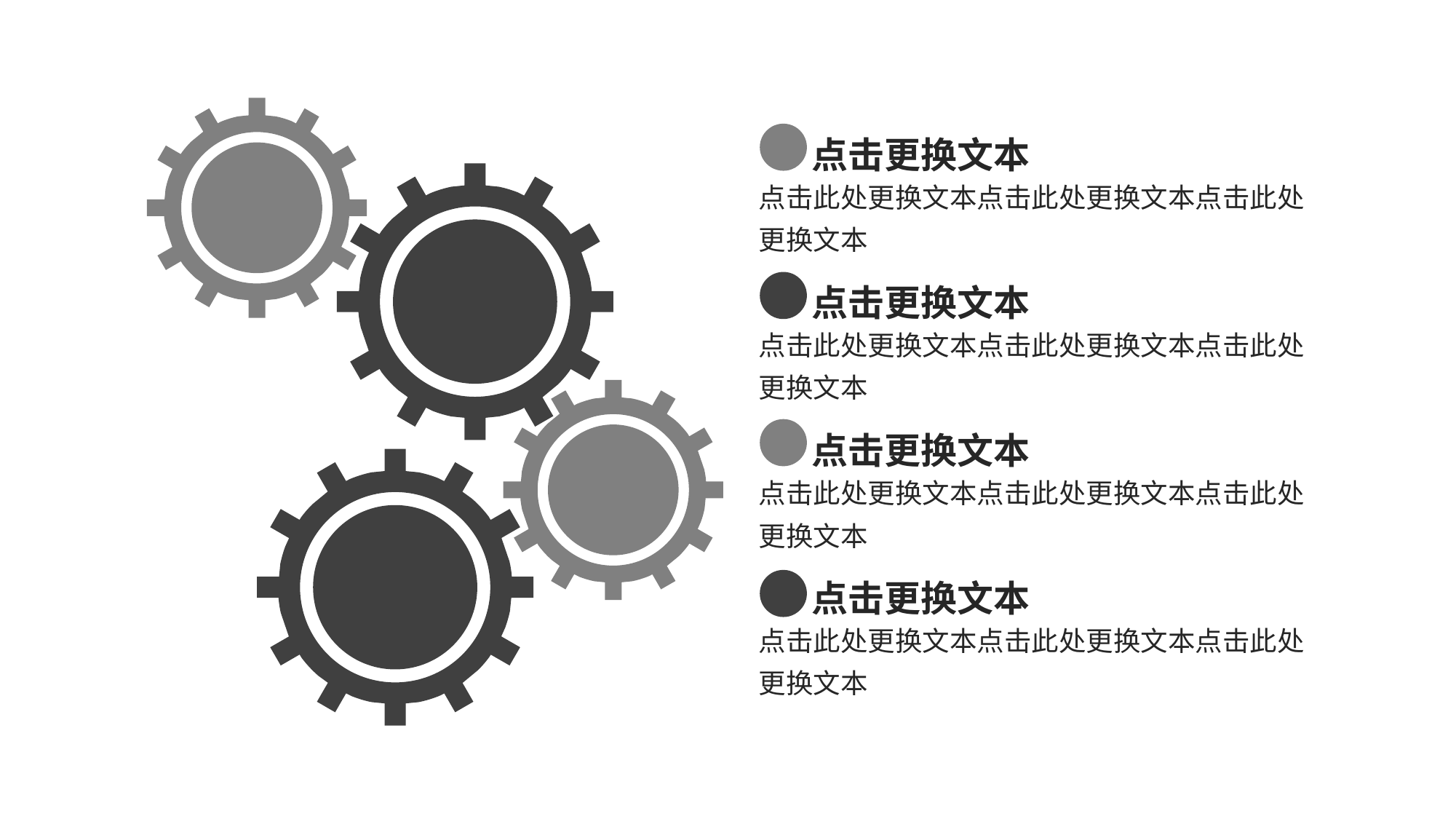

点击更换文本

点击此处更换文本点击此处更换文本点击此处更换文本
点击更换文本

点击此处更换文本点击此处更换文本点击此处更换文本

点击更换文本

点击此处更换文本点击此处更换文本点击此处更换文本
点击更换文本

点击此处更换文本点击此处更换文本点击此处更换文本